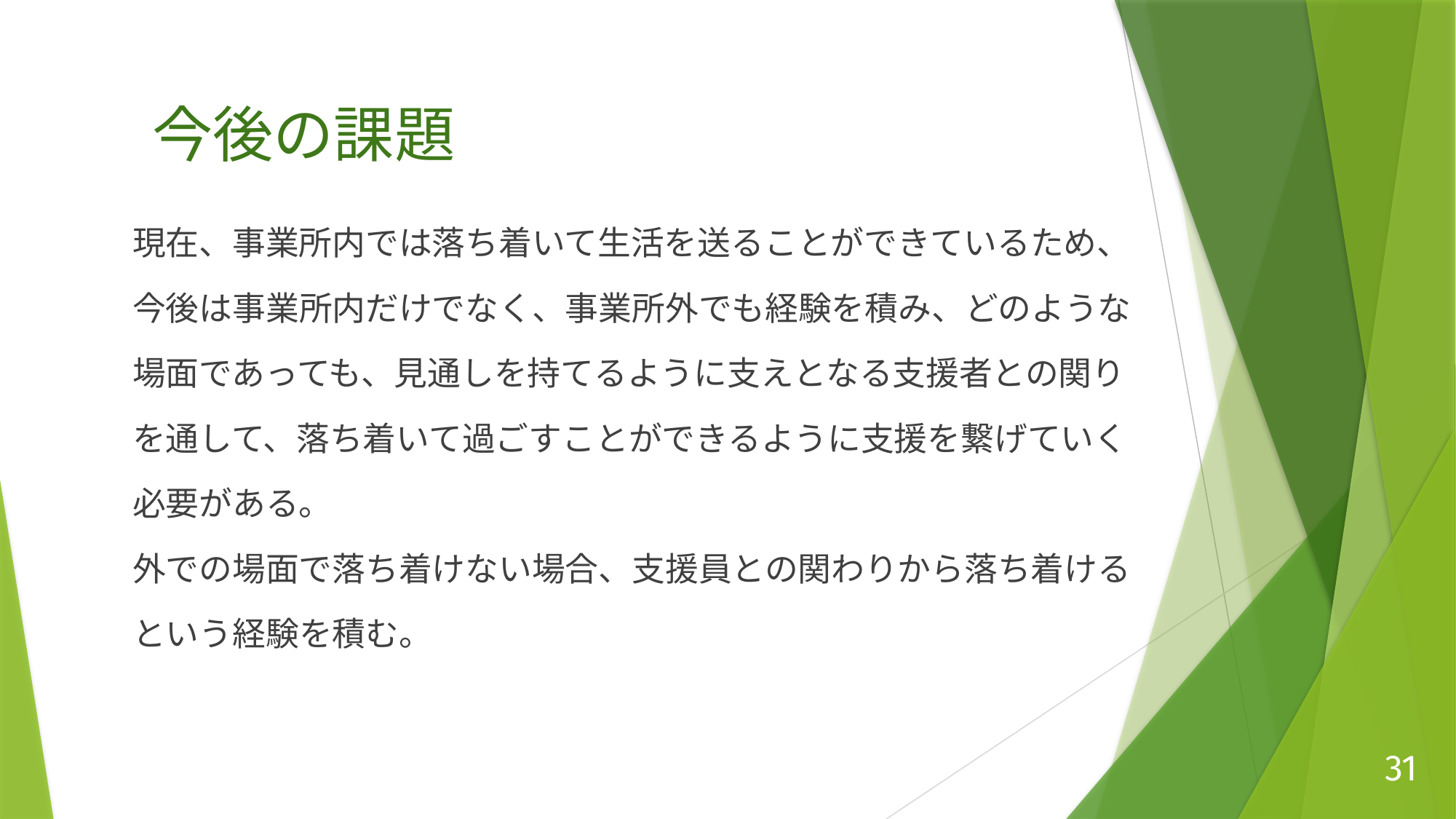

今後の課題

現在、事業所内では落ち着いて生活を送ることができているため、
今後は事業所内だけでなく、事業所外でも経験を積み、どのような
場面であっても、見通しを持てるように支えとなる支援者との関り
を通して、落ち着いて過ごすことができるように支援を繋げていく
必要がある。
外での場面で落ち着けない場合、支援員との関わりから落ち着ける
という経験を積む。
31